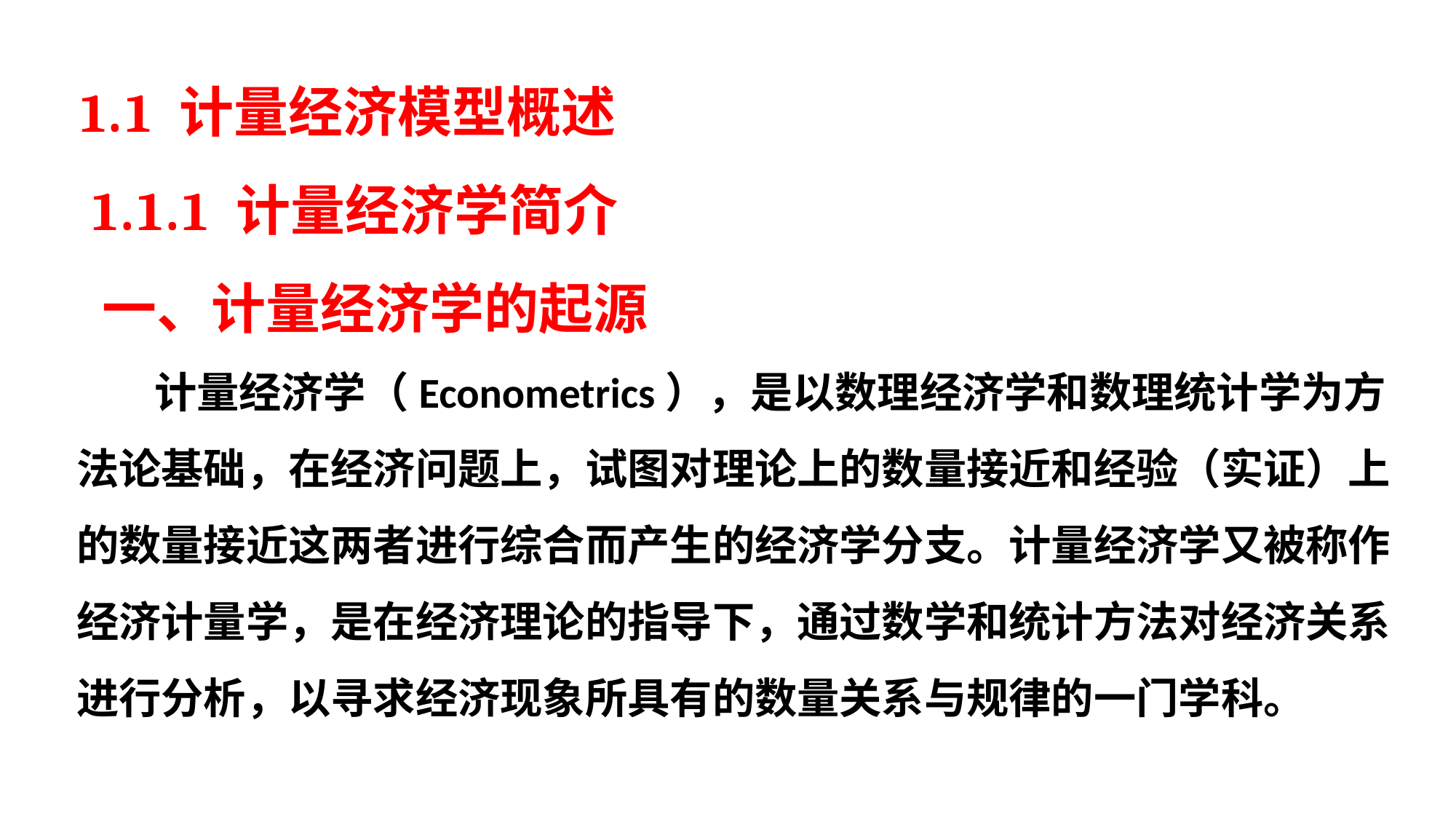

1.1 计量经济模型概述
 1.1.1 计量经济学简介
 一、计量经济学的起源
       计量经济学（Econometrics），是以数理经济学和数理统计学为方法论基础，在经济问题上，试图对理论上的数量接近和经验（实证）上的数量接近这两者进行综合而产生的经济学分支。计量经济学又被称作经济计量学，是在经济理论的指导下，通过数学和统计方法对经济关系进行分析，以寻求经济现象所具有的数量关系与规律的一门学科。